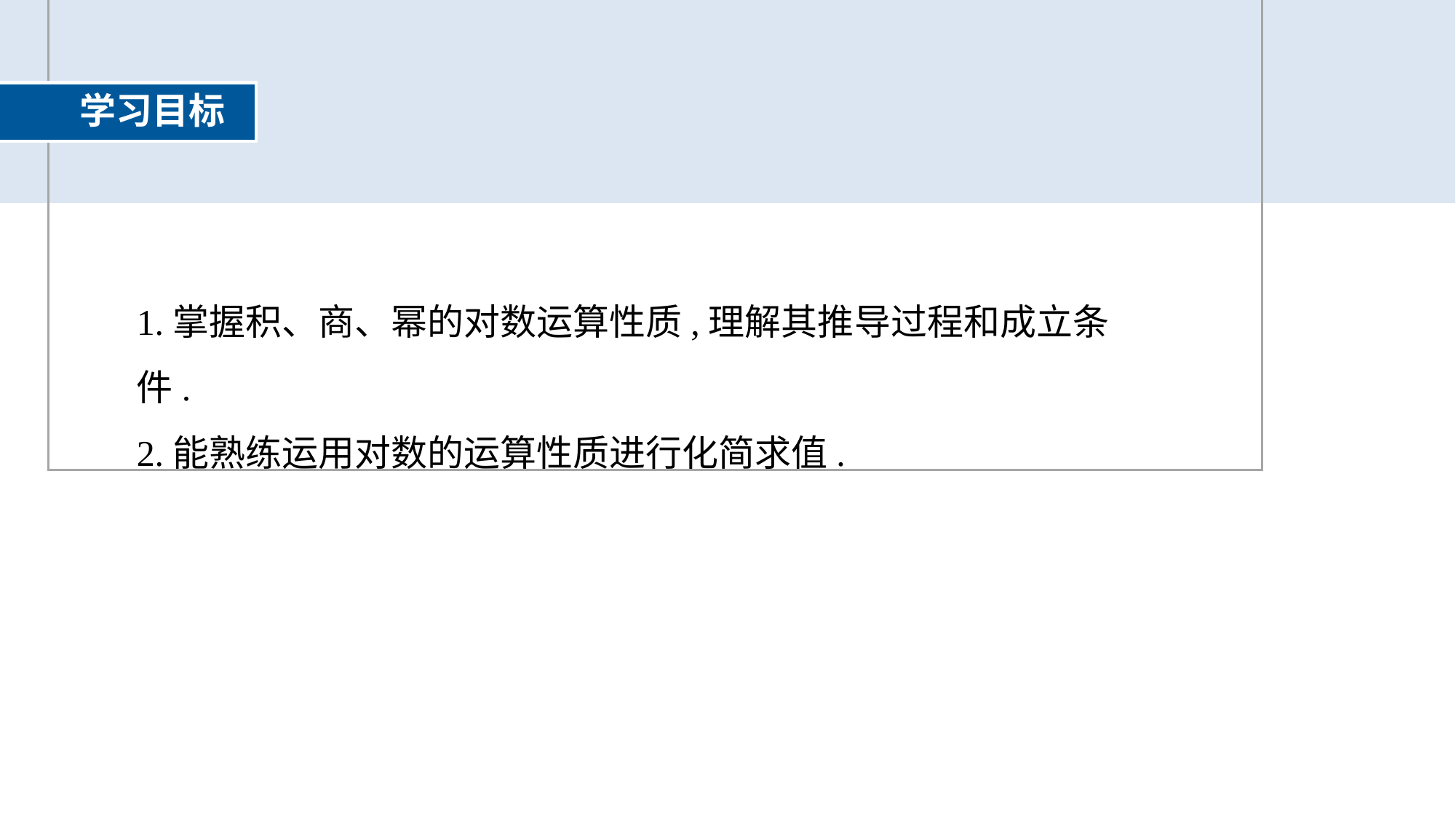

学习目标

1.掌握积、商、幂的对数运算性质,理解其推导过程和成立条件.
2.能熟练运用对数的运算性质进行化简求值.